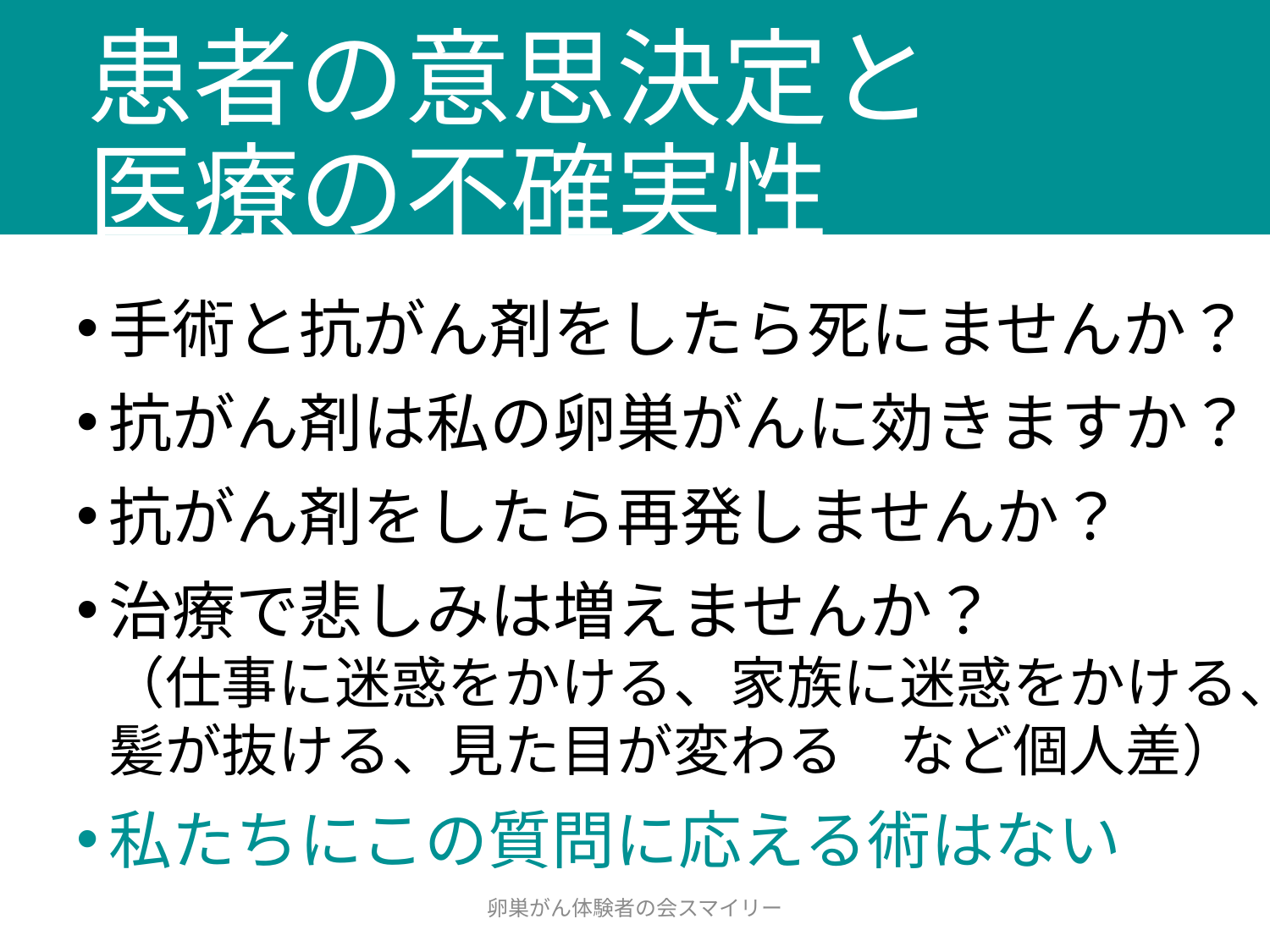

# 患者の意思決定と 医療の不確実性
手術と抗がん剤をしたら死にませんか？
抗がん剤は私の卵巣がんに効きますか？
抗がん剤をしたら再発しませんか？
治療で悲しみは増えませんか？
（仕事に迷惑をかける、家族に迷惑をかける、髪が抜ける、見た目が変わる　など個人差）
私たちにこの質問に応える術はない
卵巣がん体験者の会スマイリー